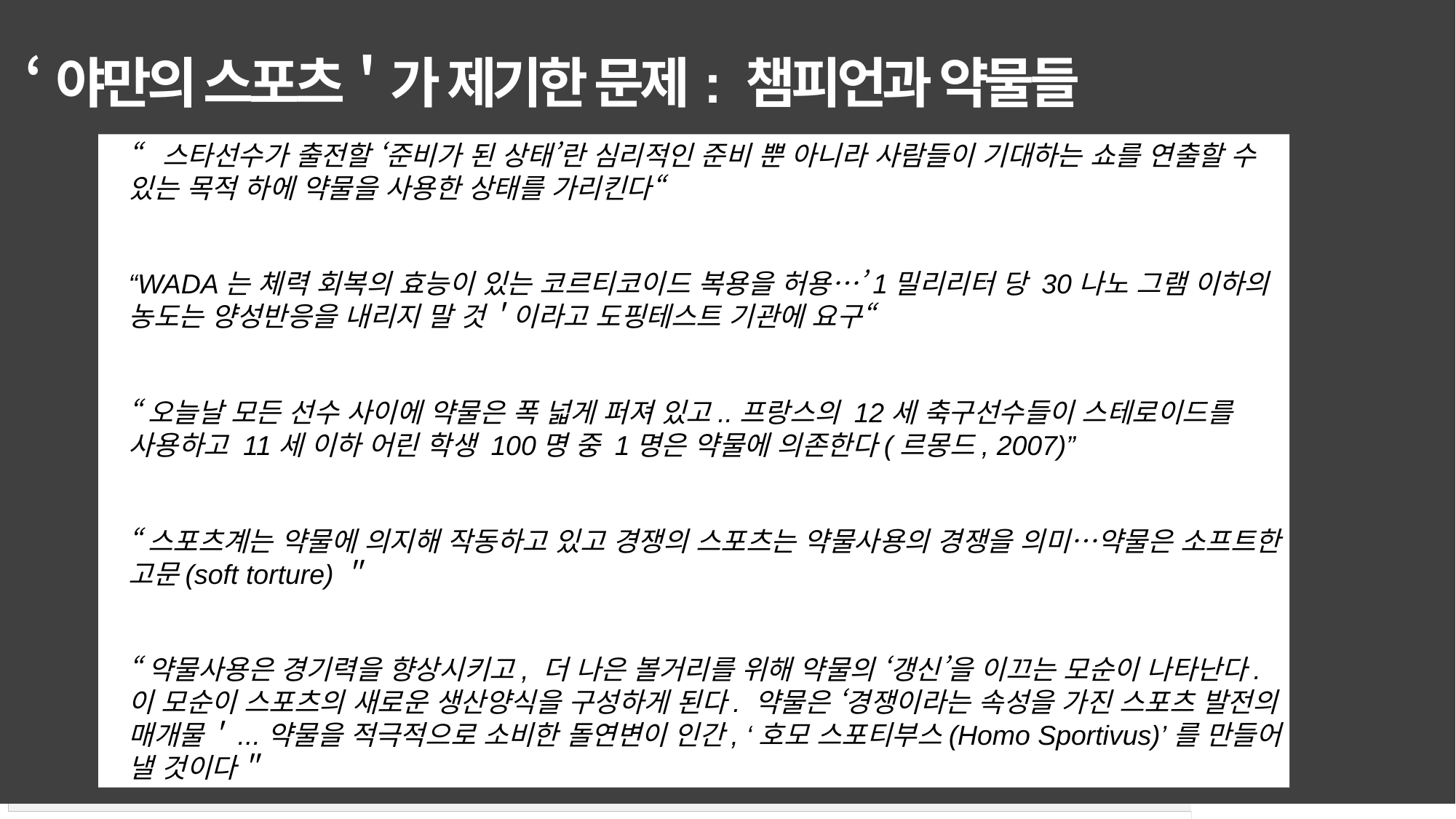

# ‘야만의 스포츠＇가 제기한 문제: 챔피언과 약물들
“스타선수가 출전할 ‘준비가 된 상태’란 심리적인 준비 뿐 아니라 사람들이 기대하는 쇼를 연출할 수 있는 목적 하에 약물을 사용한 상태를 가리킨다“

“WADA는 체력 회복의 효능이 있는 코르티코이드 복용을 허용…’1밀리리터 당 30나노 그램 이하의 농도는 양성반응을 내리지 말 것＇이라고 도핑테스트 기관에 요구“

“오늘날 모든 선수 사이에 약물은 폭 넓게 퍼져 있고..프랑스의 12세 축구선수들이 스테로이드를 사용하고 11세 이하 어린 학생 100명 중 1명은 약물에 의존한다(르몽드, 2007)”

“스포츠계는 약물에 의지해 작동하고 있고 경쟁의 스포츠는 약물사용의 경쟁을 의미…약물은 소프트한 고문(soft torture)＂

“약물사용은 경기력을 향상시키고, 더 나은 볼거리를 위해 약물의 ‘갱신’을 이끄는 모순이 나타난다. 이 모순이 스포츠의 새로운 생산양식을 구성하게 된다. 약물은 ‘경쟁이라는 속성을 가진 스포츠 발전의 매개물＇...약물을 적극적으로 소비한 돌연변이 인간, ‘호모 스포티부스(Homo Sportivus)’를 만들어 낼 것이다＂